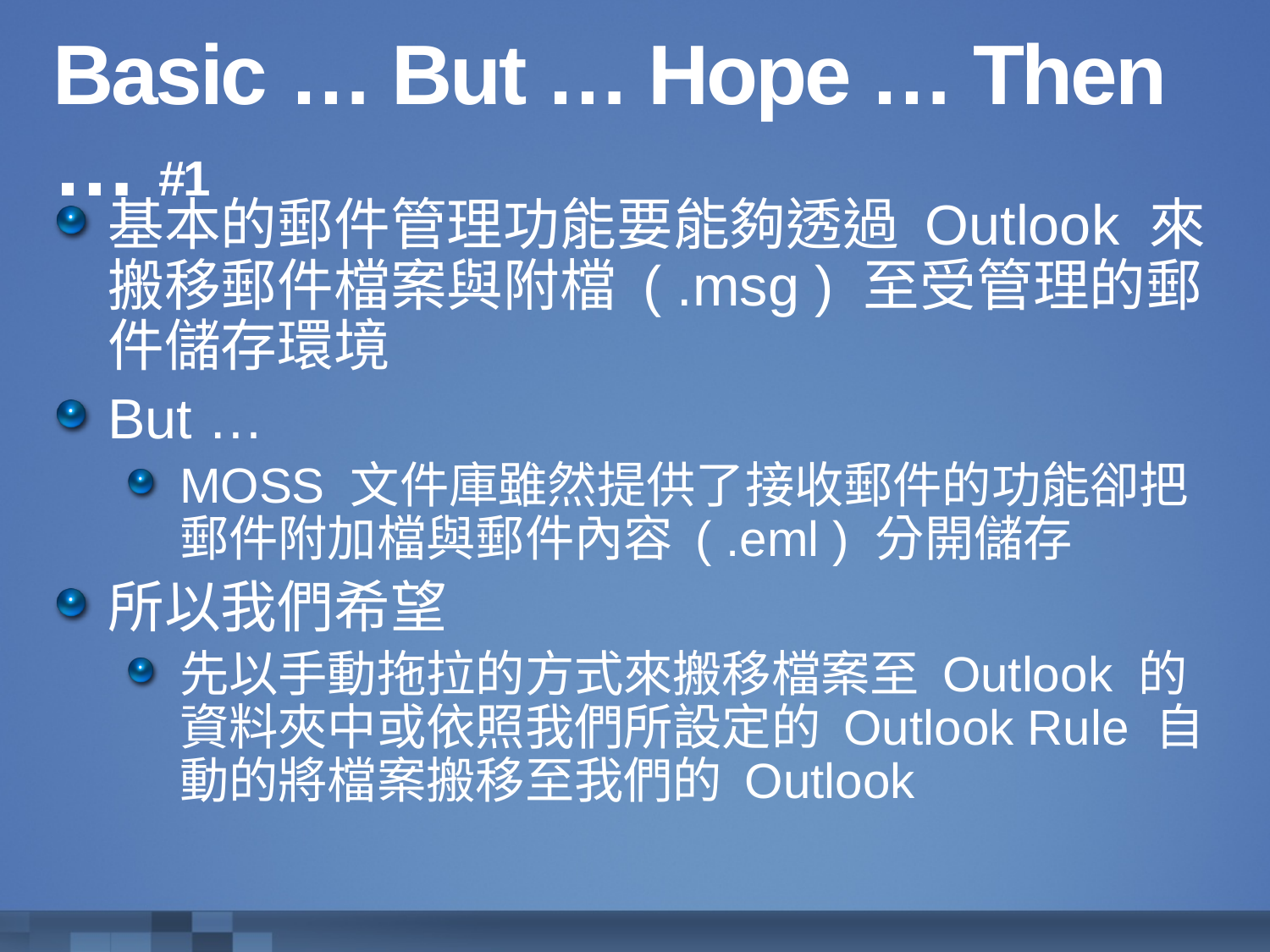

# Basic … But … Hope … Then … #1
基本的郵件管理功能要能夠透過 Outlook 來搬移郵件檔案與附檔 ( .msg ) 至受管理的郵件儲存環境
But …
MOSS 文件庫雖然提供了接收郵件的功能卻把郵件附加檔與郵件內容 ( .eml ) 分開儲存
所以我們希望
先以手動拖拉的方式來搬移檔案至 Outlook 的資料夾中或依照我們所設定的 Outlook Rule 自動的將檔案搬移至我們的 Outlook